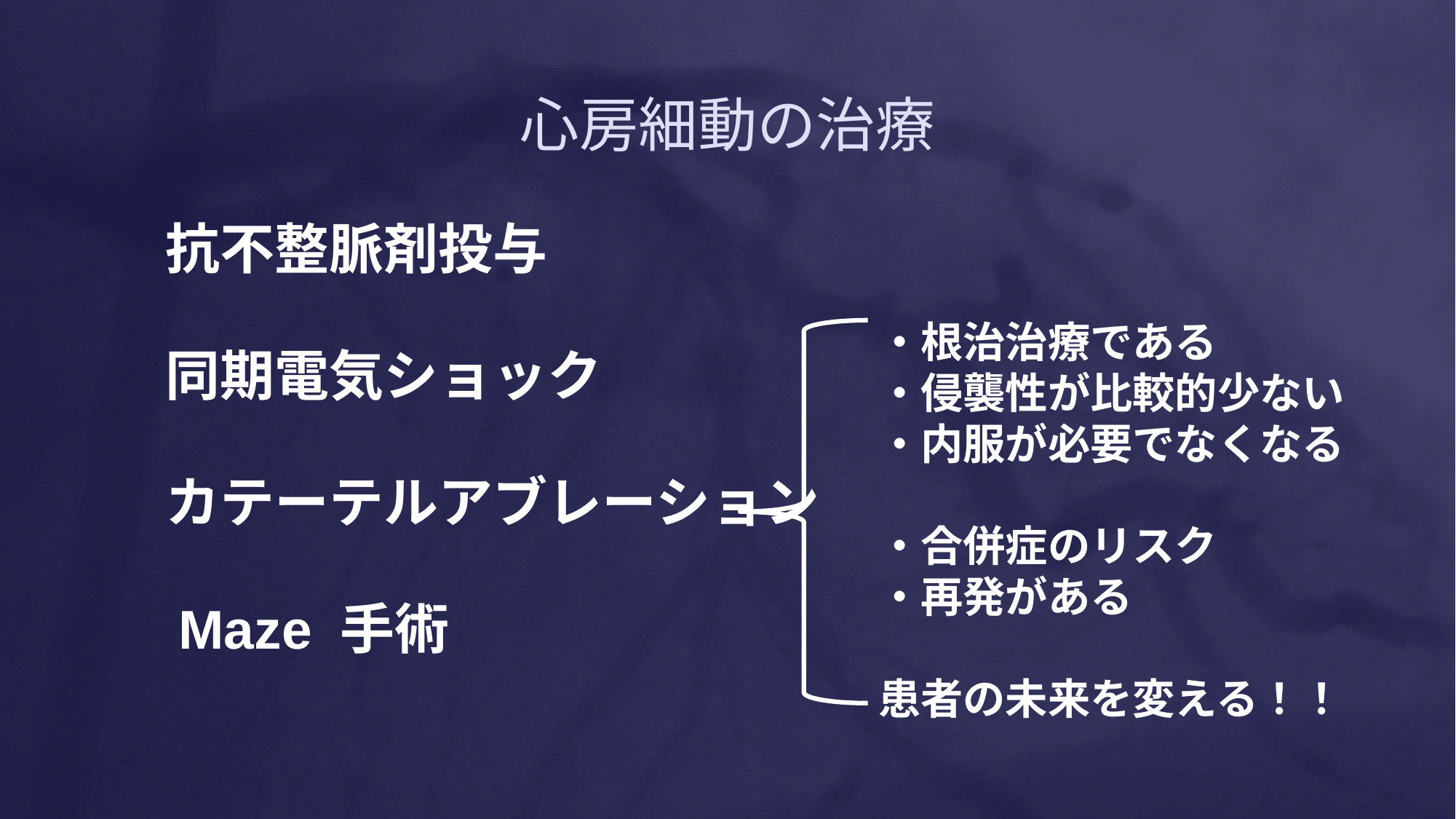

# 心房細動の治療
　抗不整脈剤投与

　同期電気ショック

　カテーテルアブレーション

　Maze 手術
・根治治療である
・侵襲性が比較的少ない
・内服が必要でなくなる

・合併症のリスク
・再発がある

患者の未来を変える！！